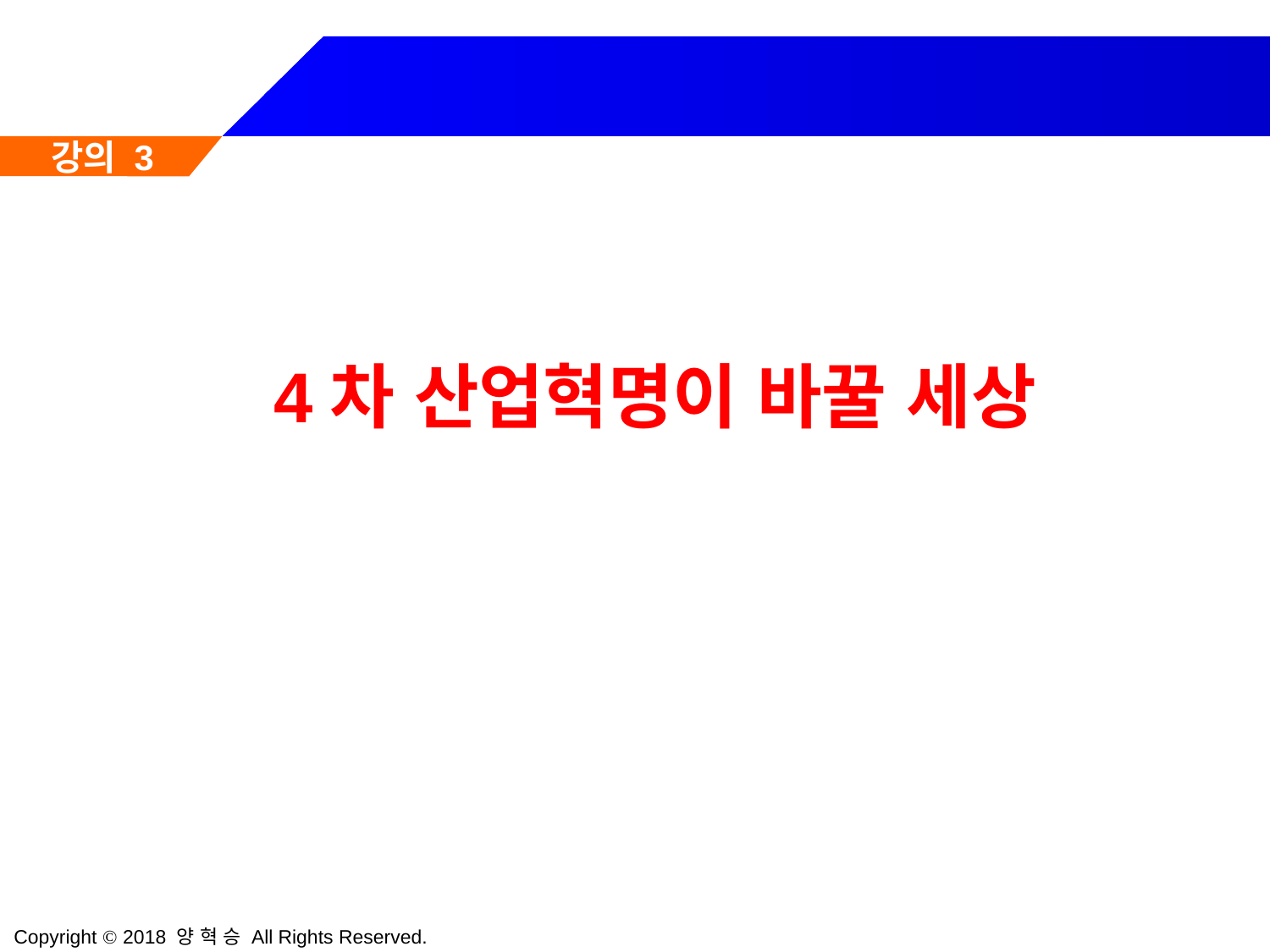

# 강의 3
4차 산업혁명이 바꿀 세상